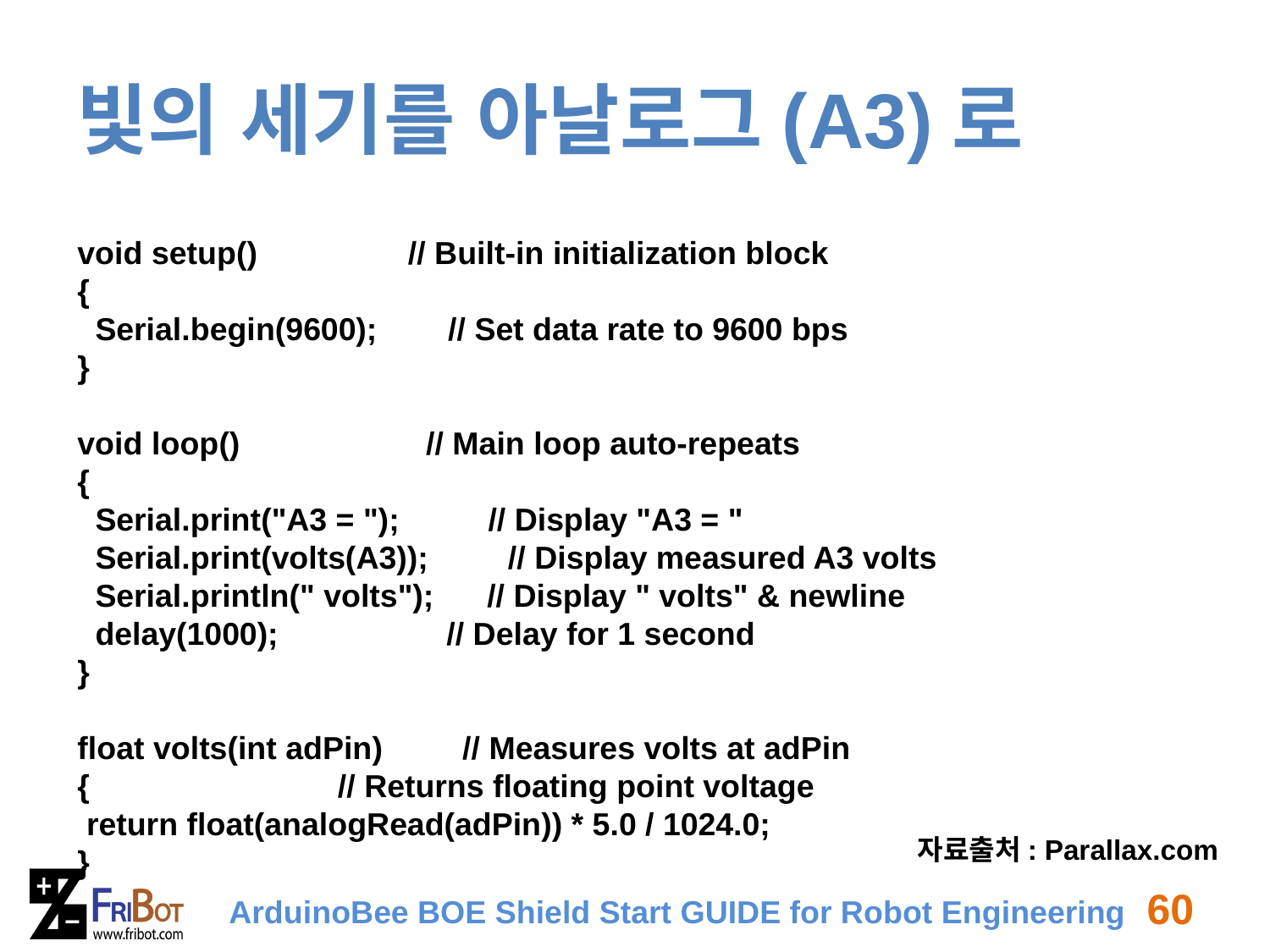

# 빛의 세기를 아날로그(A3)로
void setup()                 // Built-in initialization block
{
  Serial.begin(9600);        // Set data rate to 9600 bps
}

void loop()                     // Main loop auto-repeats
{
  Serial.print("A3 = ");          // Display "A3 = "
  Serial.print(volts(A3));         // Display measured A3 volts
  Serial.println(" volts");      // Display " volts" & newline
  delay(1000);                   // Delay for 1 second
}

float volts(int adPin)         // Measures volts at adPin
{                            // Returns floating point voltage
 return float(analogRead(adPin)) * 5.0 / 1024.0;
}
자료출처: Parallax.com
60